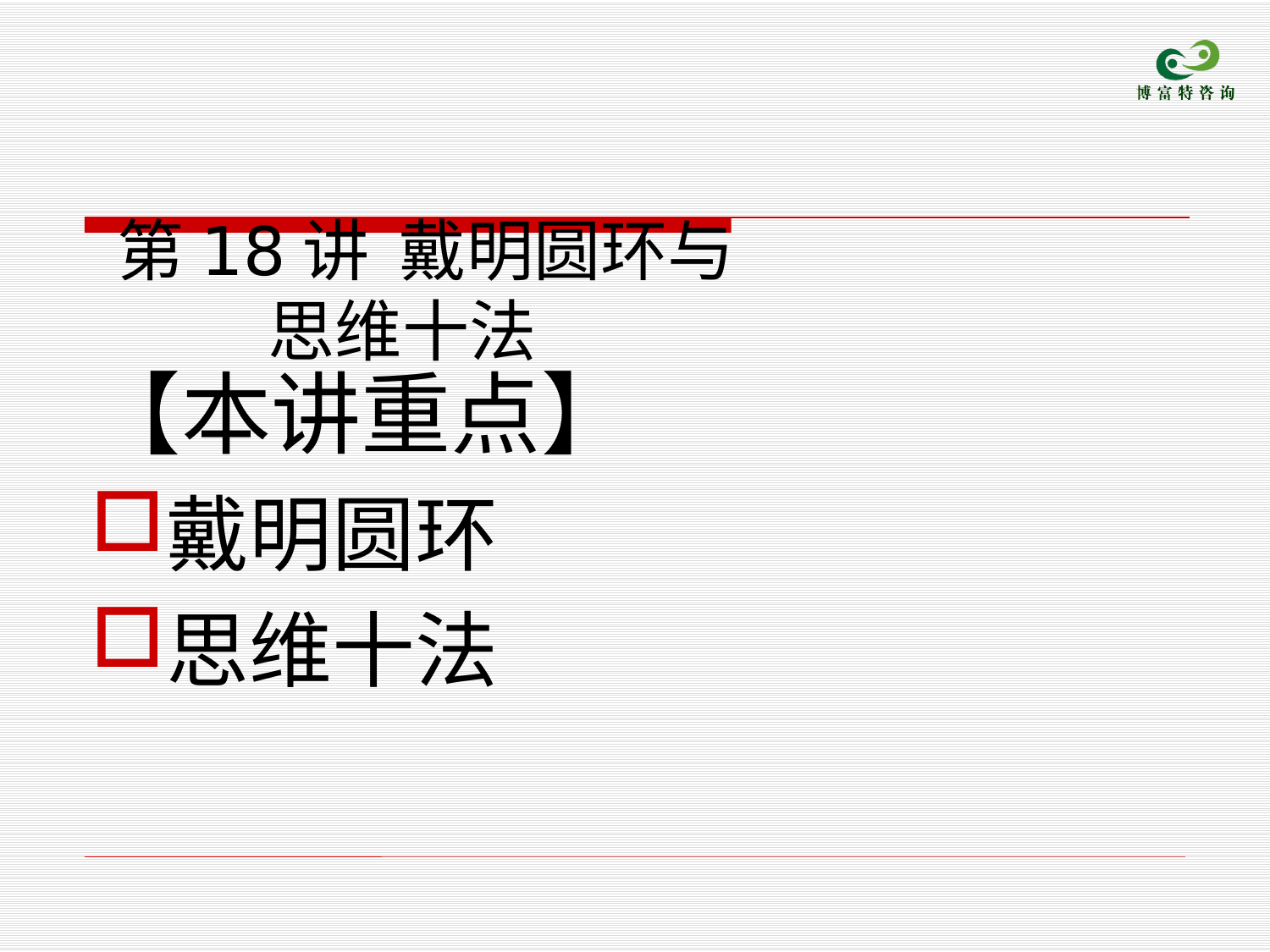

# 第18讲  戴明圆环与 思维十法
【本讲重点】
戴明圆环
思维十法
652